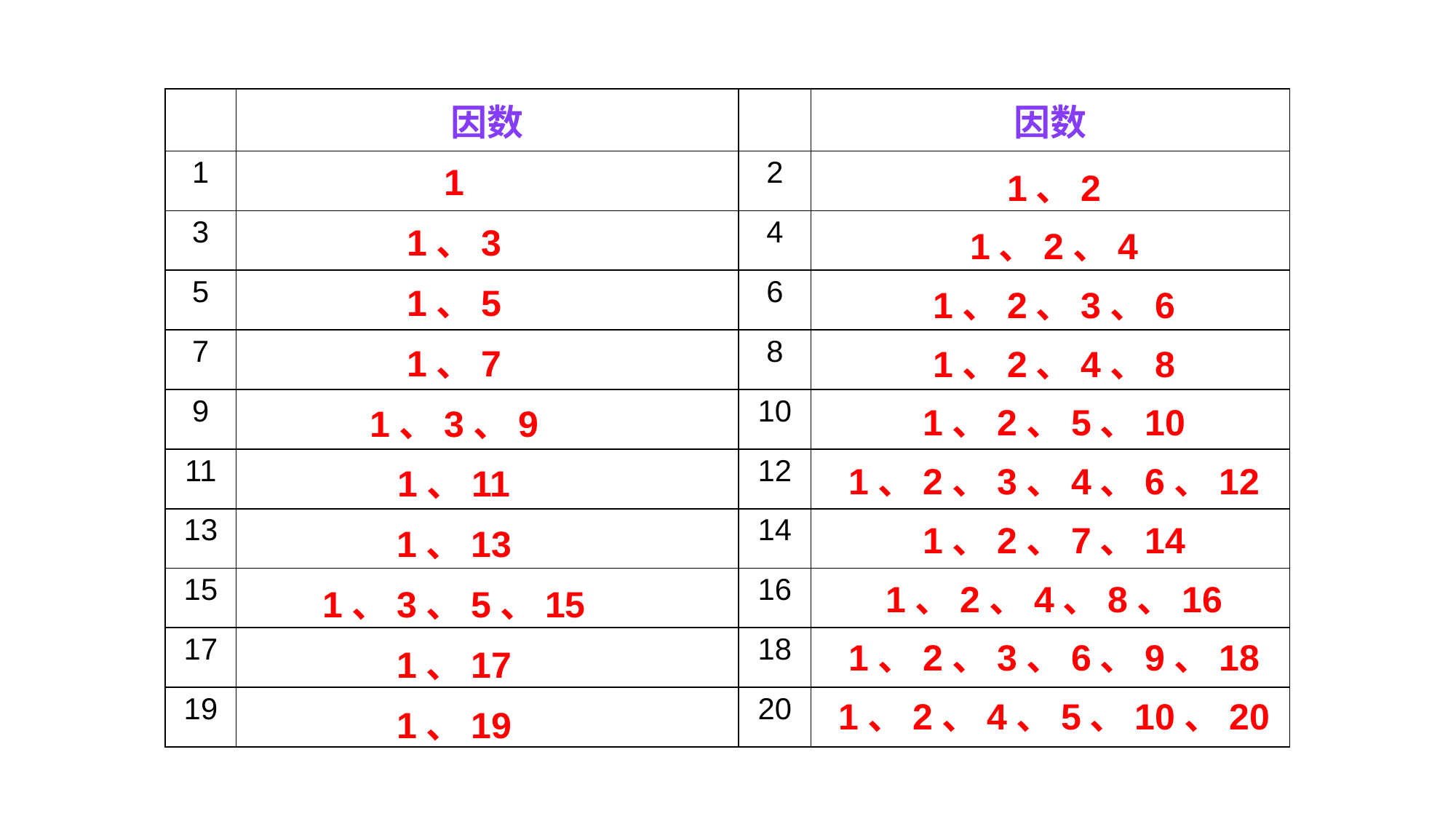

|  | 因数 |  | 因数 |
| --- | --- | --- | --- |
| 1 |  | 2 |  |
| 3 |  | 4 |  |
| 5 |  | 6 |  |
| 7 |  | 8 |  |
| 9 |  | 10 |  |
| 11 |  | 12 |  |
| 13 |  | 14 |  |
| 15 |  | 16 |  |
| 17 |  | 18 |  |
| 19 |  | 20 |  |
1
1、2
1、3
1、2、4
1、5
1、2、3、6
1、7
1、2、4、8
1、2、5、10
1、3、9
1、2、3、4、6、12
1、11
1、2、7、14
1、13
1、2、4、8、16
1、3、5、15
1、2、3、6、9、18
1、17
1、2、4、5、10、20
1、19